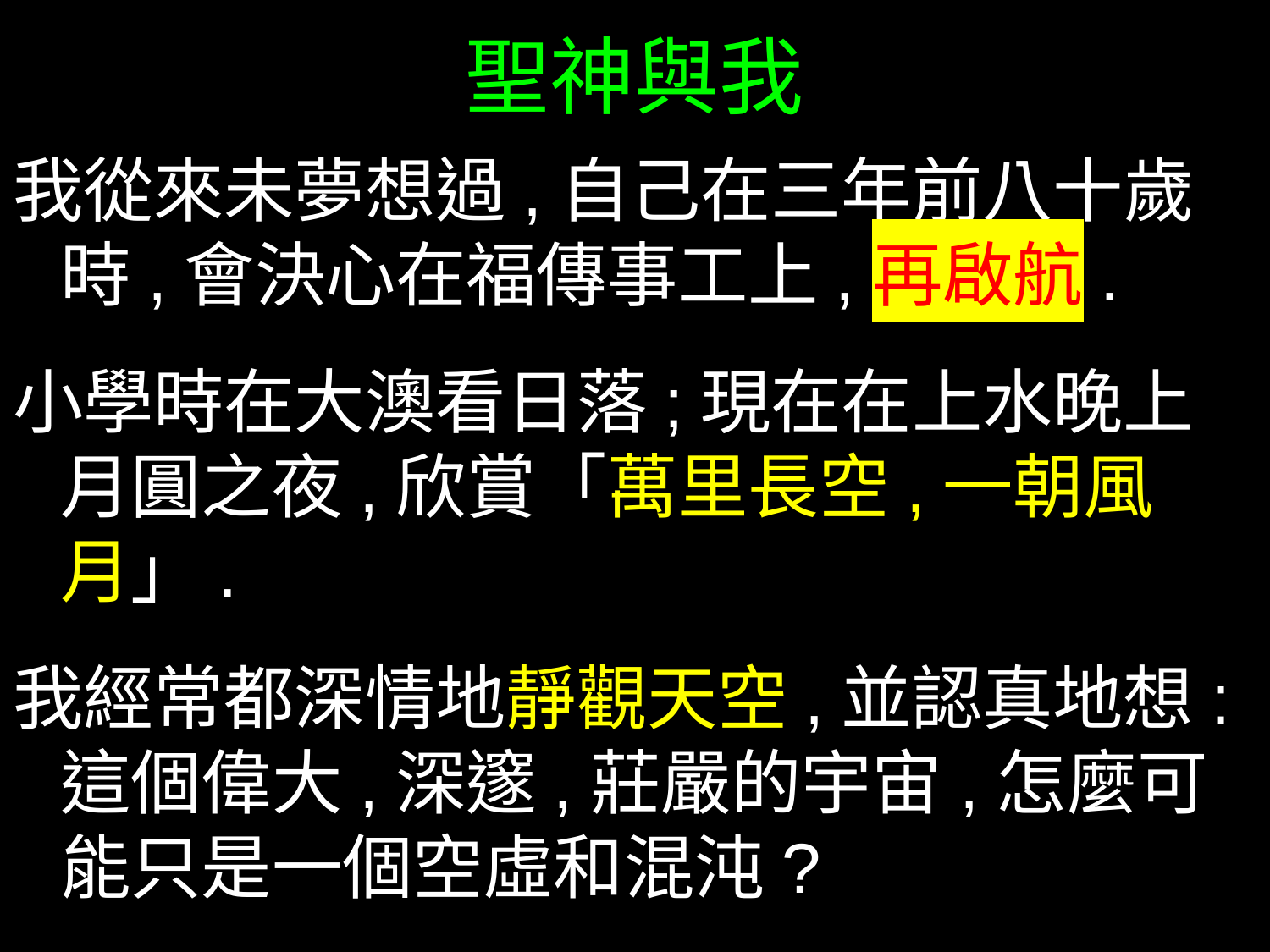

聖神與我
我從來未夢想過,自己在三年前八十歲時,會決心在福傳事工上,再啟航.
小學時在大澳看日落;現在在上水晚上月圓之夜,欣賞「萬里長空,一朝風月」.
我經常都深情地靜觀天空,並認真地想: 這個偉大,深邃,莊嚴的宇宙,怎麼可能只是一個空虛和混沌?